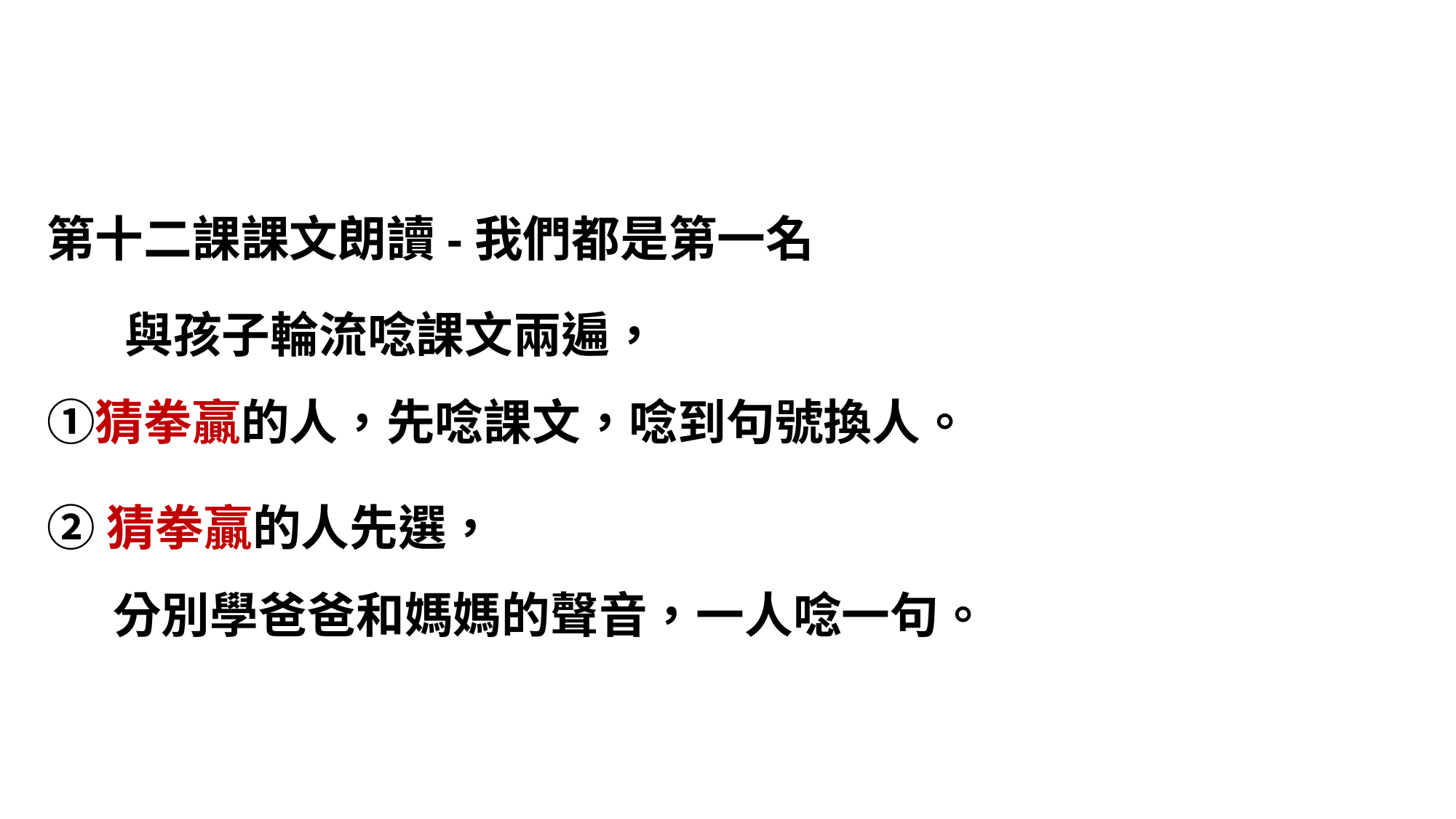

第十二課課文朗讀-我們都是第一名
      與孩子輪流唸課文兩遍，
①猜拳贏的人，󠇢先唸課文，唸到句號換人。
②猜拳贏的人先選，
      分別學爸爸󠇡和󠇡媽媽󠇡的聲音，一󠇢人唸一󠇡句。